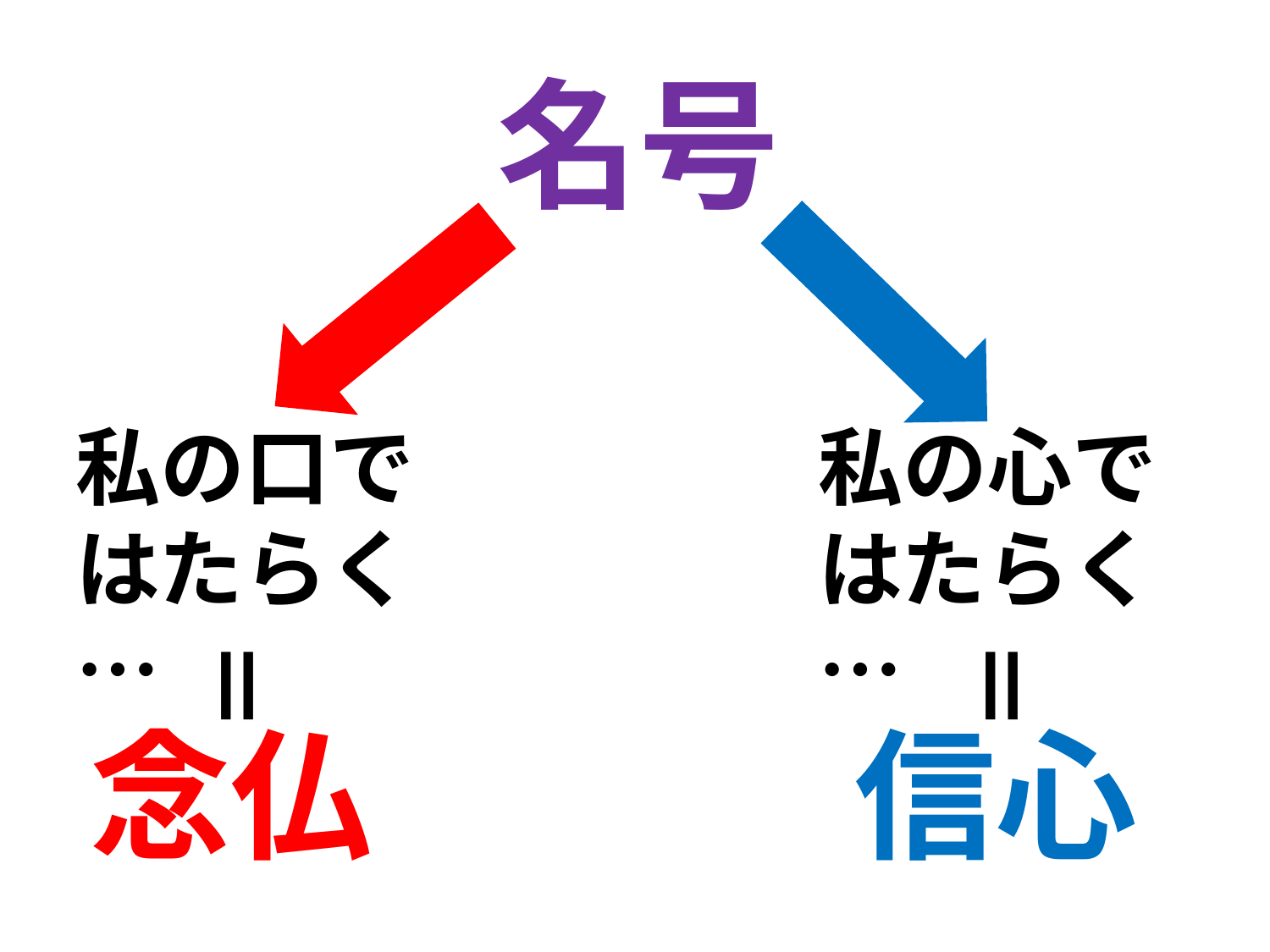

名号

私の口で
はたらく…
私の心で
はたらく…
＝
＝
信心
念仏